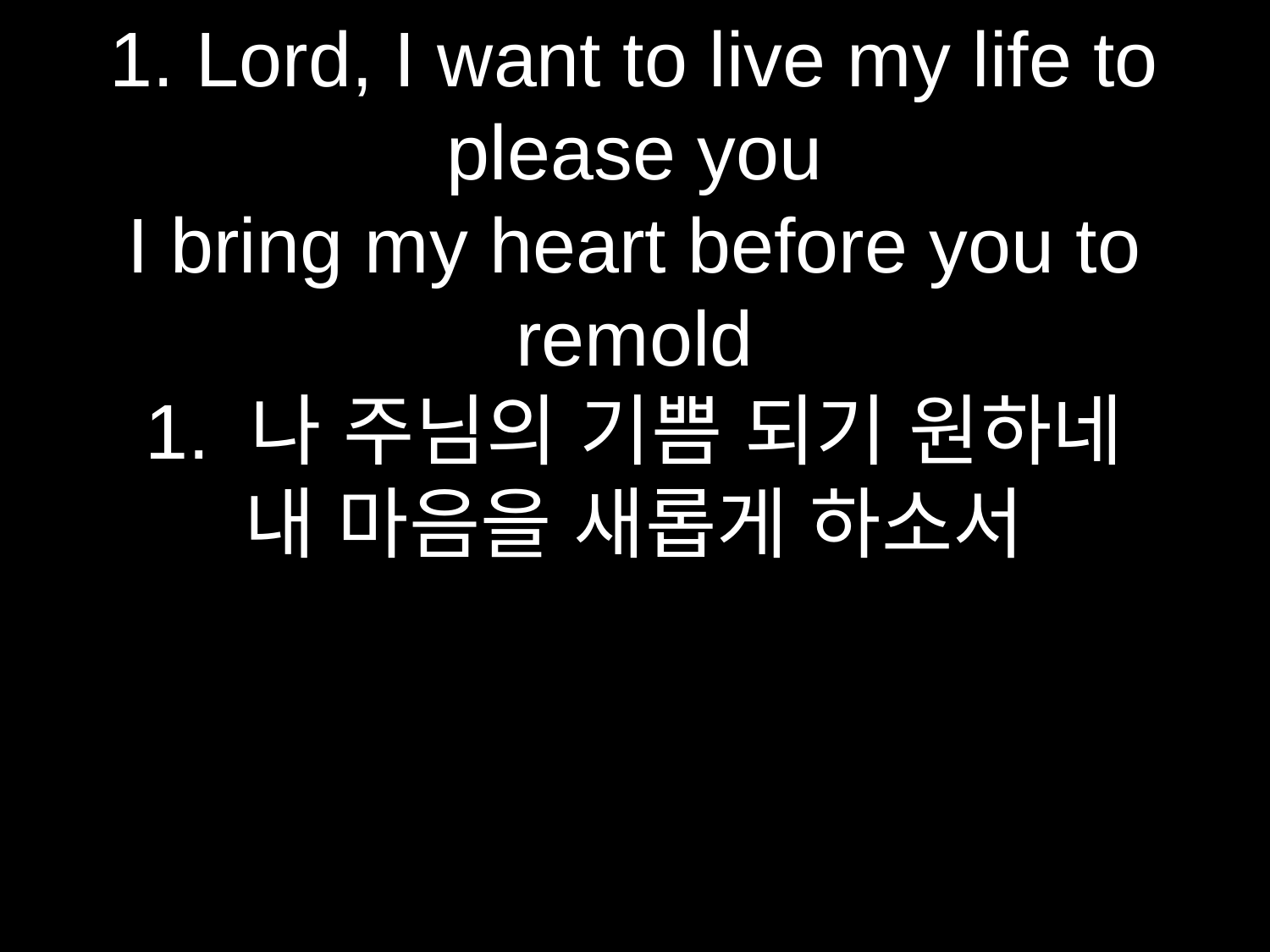

1. Lord, I want to live my life to please you
I bring my heart before you to remold
1. 나 주님의 기쁨 되기 원하네
내 마음을 새롭게 하소서